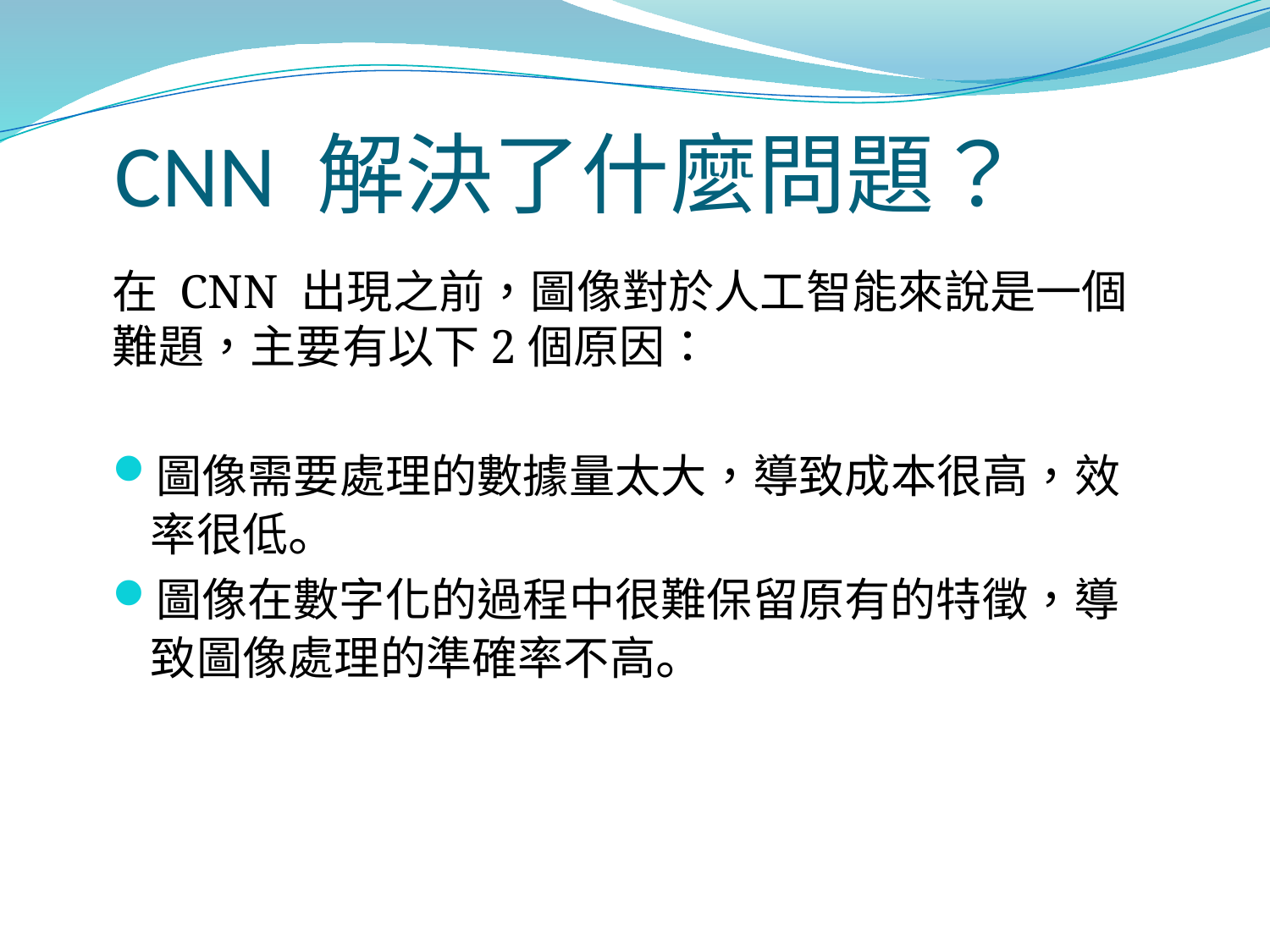

# CNN 解決了什麼問題？
在 CNN 出現之前，圖像對於人工智能來說是一個難題，主要有以下2個原因：

圖像需要處理的數據量太大，導致成本很高，效率很低。
圖像在數字化的過程中很難保留原有的特徵，導致圖像處理的準確率不高。